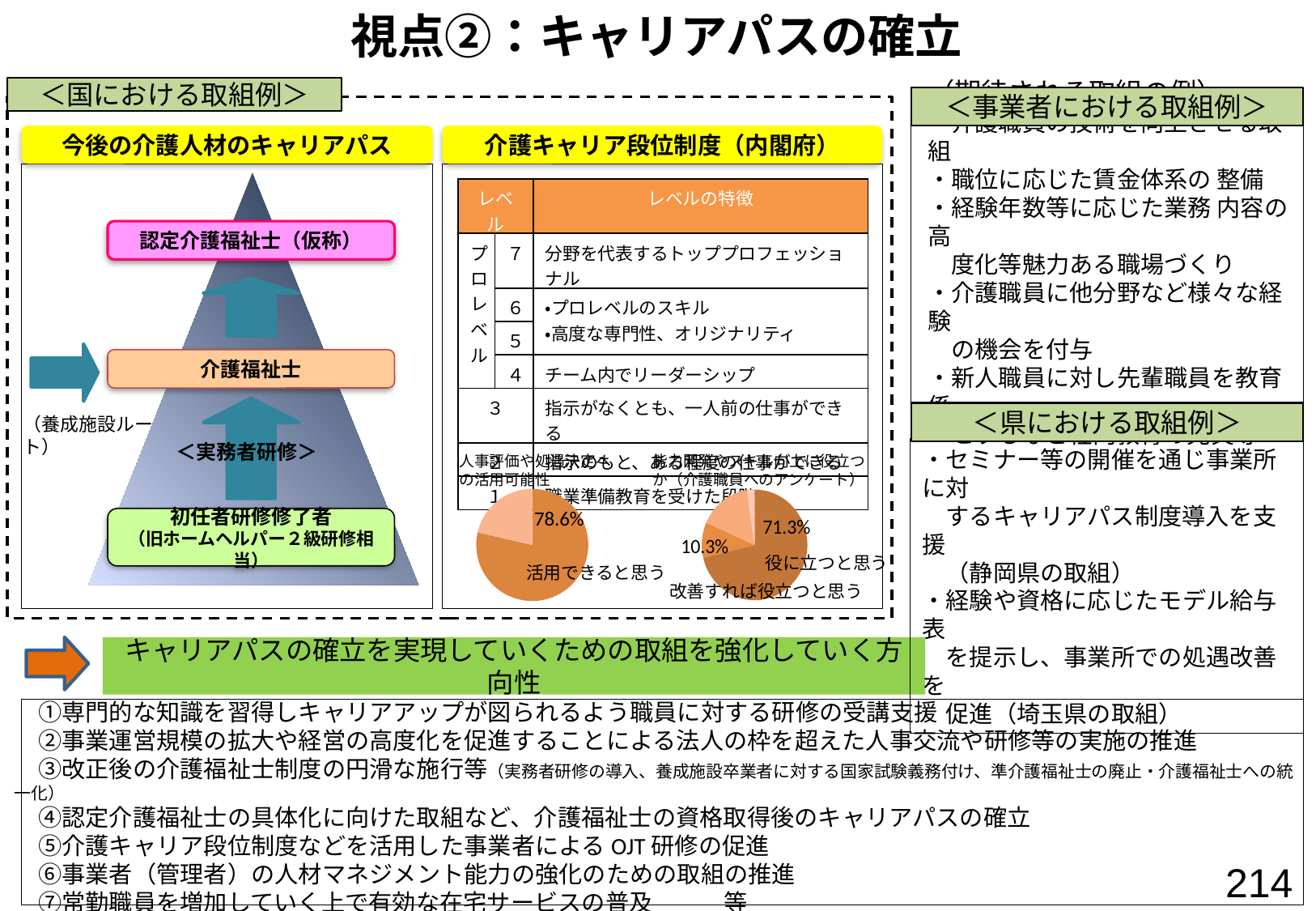

視点②：キャリアパスの確立
＜国における取組例＞
＜事業者における取組例＞

（期待される取組の例）
・介護職員の技術を向上させる取組
・職位に応じた賃金体系の 整備
・経験年数等に応じた業務 内容の高
　度化等魅力ある職場づくり
・介護職員に他分野など様々な経験
　の機会を付与
・新人職員に対し先輩職員を教育係
　とするなど社内教育の充実等

今後の介護人材のキャリアパス
介護キャリア段位制度（内閣府）

| レベル |  | レベルの特徴 |
| --- | --- | --- |
| プ ロ レ ベ ル | ７ | 分野を代表するトッププロフェッショナル |
|  | ６ | ・プロレベルのスキル ・高度な専門性、オリジナリティ |
|  | ５ |  |
|  | ４ | チーム内でリーダーシップ |
| ３ |  | 指示がなくとも、一人前の仕事ができる |
| ２ |  | 指示のもと、ある程度の仕事ができる |
| １ |  | 職業準備教育を受けた段階 |
認定介護福祉士（仮称）

介護福祉士

＜県における取組例＞
（養成施設ルート）
＜実務者研修＞
・セミナー等の開催を通じ事業所に対
　するキャリアパス制度導入を支援
　（静岡県の取組）
・経験や資格に応じたモデル給与表
　を提示し、事業所での処遇改善を
　促進（埼玉県の取組）

### Chart

| Category | 列1 |
|---|---|
| 活用できると思う | 0.786 |
| 活用できないと思う | 0.214 |
人事評価や処遇決定への活用可能性
能力開発やスキル向上に役立つか（介護職員へのアンケート）

### Chart

| Category | 売上高 |
|---|---|
| 役に立つと思う | 0.712 |
| 改善すれば役立つと思う | 0.103 |
| 役立つと思わない | 0.16 |
| 無回答 | 0.024 |
初任者研修修了者
（旧ホームヘルパー２級研修相当）
役に立つと思う
活用できると思う
改善すれば役立つと思う

キャリアパスの確立を実現していくための取組を強化していく方向性

　①専門的な知識を習得しキャリアアップが図られるよう職員に対する研修の受講支援
　②事業運営規模の拡大や経営の高度化を促進することによる法人の枠を超えた人事交流や研修等の実施の推進
　③改正後の介護福祉士制度の円滑な施行等（実務者研修の導入、養成施設卒業者に対する国家試験義務付け、準介護福祉士の廃止・介護福祉士への統一化）
　④認定介護福祉士の具体化に向けた取組など、介護福祉士の資格取得後のキャリアパスの確立
　⑤介護キャリア段位制度などを活用した事業者によるOJT研修の促進
　⑥事業者（管理者）の人材マネジメント能力の強化のための取組の推進
　⑦常勤職員を増加していく上で有効な在宅サービスの普及　　　等
214